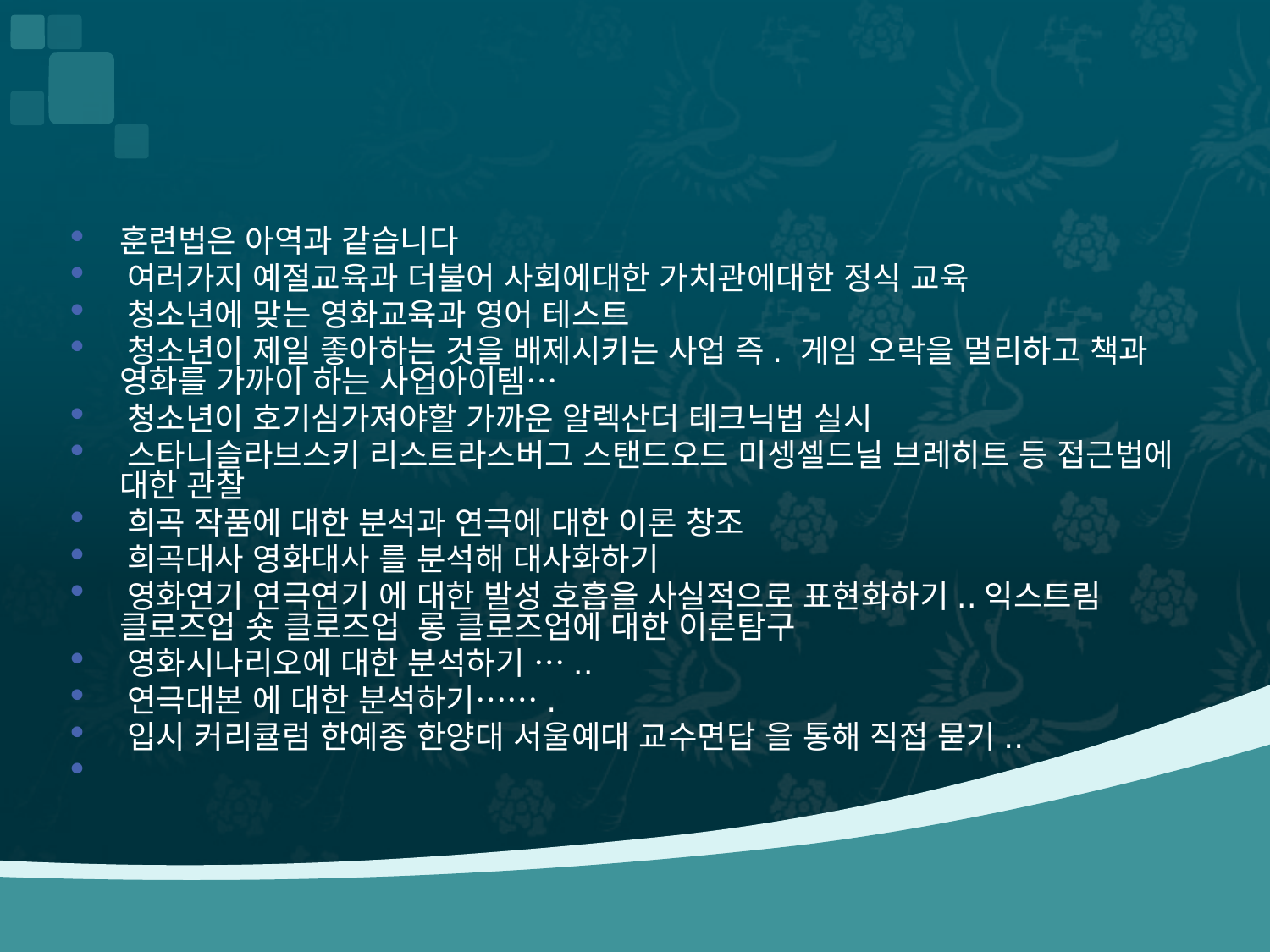

#
훈련법은 아역과 같습니다
⁠여러가지 예절교육과 더불어 사회에대한 가치관에대한 정식 교육
⁠청소년에 맞는 영화교육과 영어 테스트
⁠청소년이 제일 좋아하는 것을 배제시키는 사업 즉. 게임 오락을 멀리하고 책과 영화를 가까이 하는 사업아이템…
⁠청소년이 호기심가져야할 가까운 알렉산더 테크닉법 실시
⁠스타니슬라브스키 리스트라스버그 스탠드오드 미셍셀드닐 브레히트 등 접근법에 대한 관찰
⁠희곡 작품에 대한 분석과 연극에 대한 이론 창조
⁠희곡대사 영화대사 를 분석해 대사화하기
⁠영화연기 연극연기 에 대한 발성 호흡을 사실적으로 표현화하기..익스트림 클로즈업 숏 클로즈업  롱 클로즈업에 대한 이론탐구
⁠영화시나리오에 대한 분석하기 …..
⁠연극대본 에 대한 분석하기…….
⁠입시 커리큘럼 한예종 한양대 서울예대 교수면답 을 통해 직접 묻기..
⁠